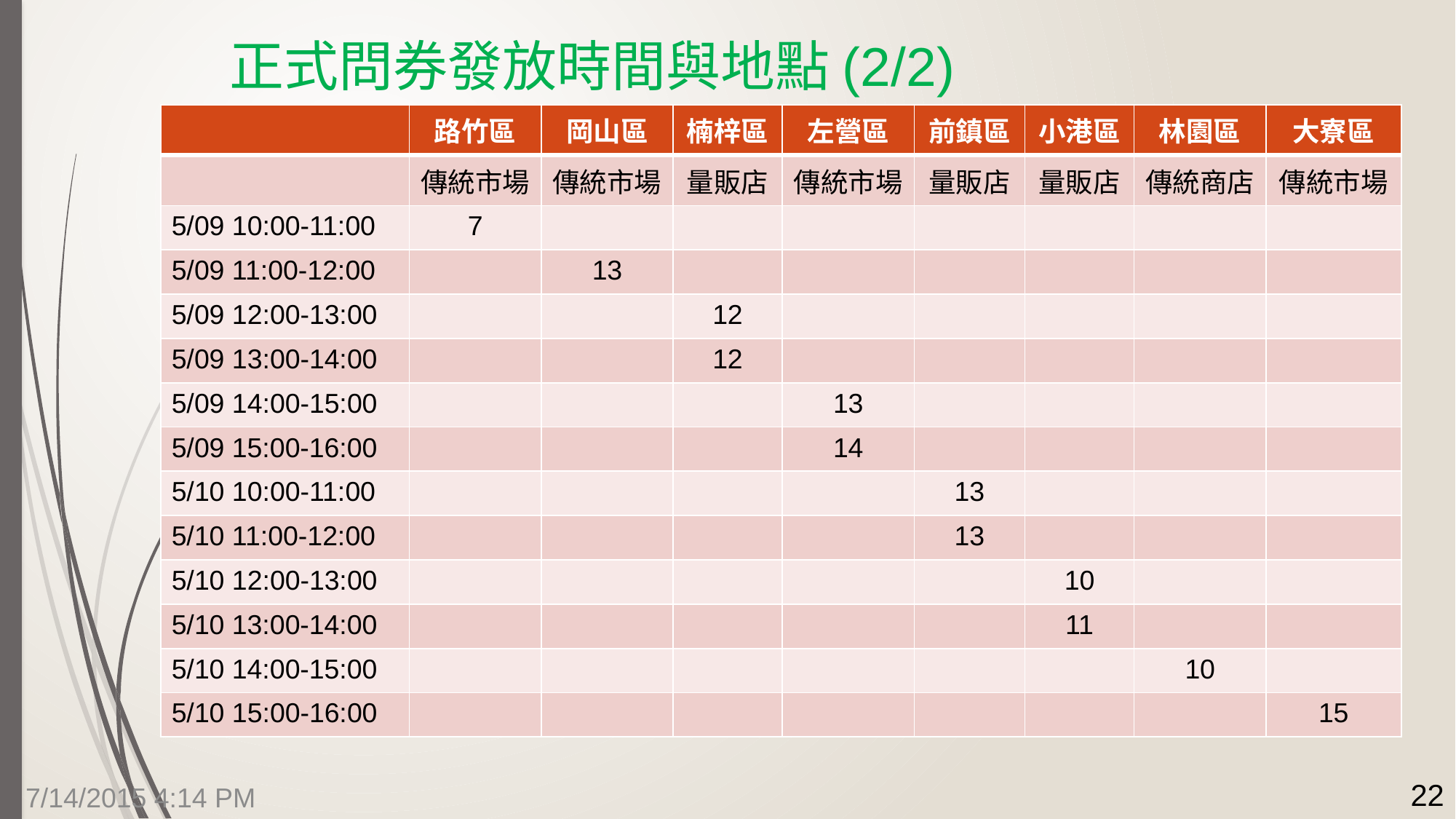

# 正式問券發放時間與地點(2/2)
|  | 路竹區 | 岡山區 | 楠梓區 | 左營區 | 前鎮區 | 小港區 | 林園區 | 大寮區 |
| --- | --- | --- | --- | --- | --- | --- | --- | --- |
|  | 傳統市場 | 傳統市場 | 量販店 | 傳統市場 | 量販店 | 量販店 | 傳統商店 | 傳統市場 |
| 5/09 10:00-11:00 | 7 |  |  |  |  |  |  |  |
| 5/09 11:00-12:00 |  | 13 |  |  |  |  |  |  |
| 5/09 12:00-13:00 |  |  | 12 |  |  |  |  |  |
| 5/09 13:00-14:00 |  |  | 12 |  |  |  |  |  |
| 5/09 14:00-15:00 |  |  |  | 13 |  |  |  |  |
| 5/09 15:00-16:00 |  |  |  | 14 |  |  |  |  |
| 5/10 10:00-11:00 |  |  |  |  | 13 |  |  |  |
| 5/10 11:00-12:00 |  |  |  |  | 13 |  |  |  |
| 5/10 12:00-13:00 |  |  |  |  |  | 10 |  |  |
| 5/10 13:00-14:00 |  |  |  |  |  | 11 |  |  |
| 5/10 14:00-15:00 |  |  |  |  |  |  | 10 |  |
| 5/10 15:00-16:00 |  |  |  |  |  |  |  | 15 |
22
7/14/2015 4:14 PM